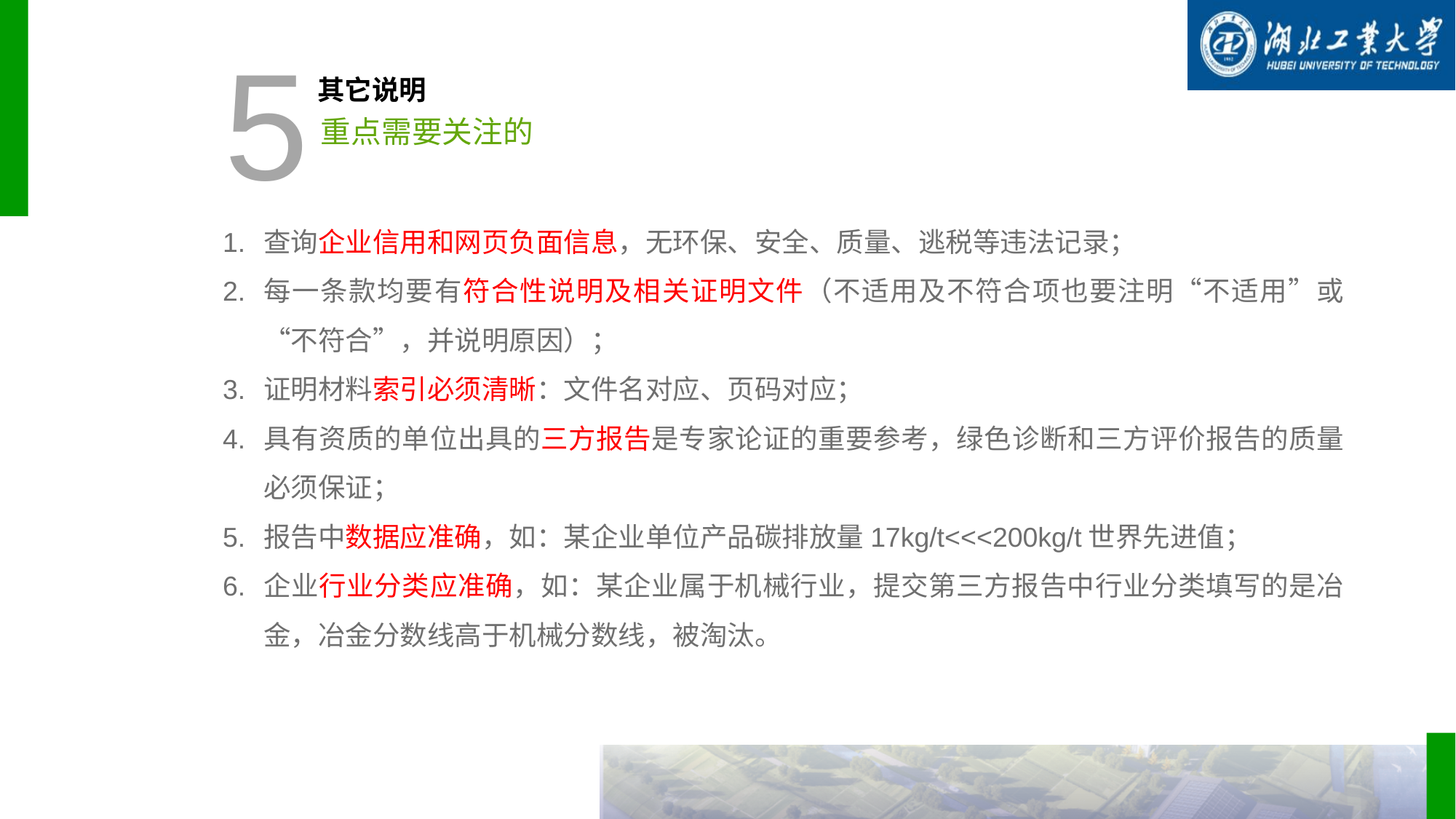

5
其它说明

重点需要关注的
查询企业信用和网页负面信息，无环保、安全、质量、逃税等违法记录；
每一条款均要有符合性说明及相关证明文件（不适用及不符合项也要注明“不适用”或“不符合”，并说明原因）；
证明材料索引必须清晰：文件名对应、页码对应；
具有资质的单位出具的三方报告是专家论证的重要参考，绿色诊断和三方评价报告的质量必须保证；
报告中数据应准确，如：某企业单位产品碳排放量17kg/t<<<200kg/t世界先进值；
企业行业分类应准确，如：某企业属于机械行业，提交第三方报告中行业分类填写的是冶金，冶金分数线高于机械分数线，被淘汰。